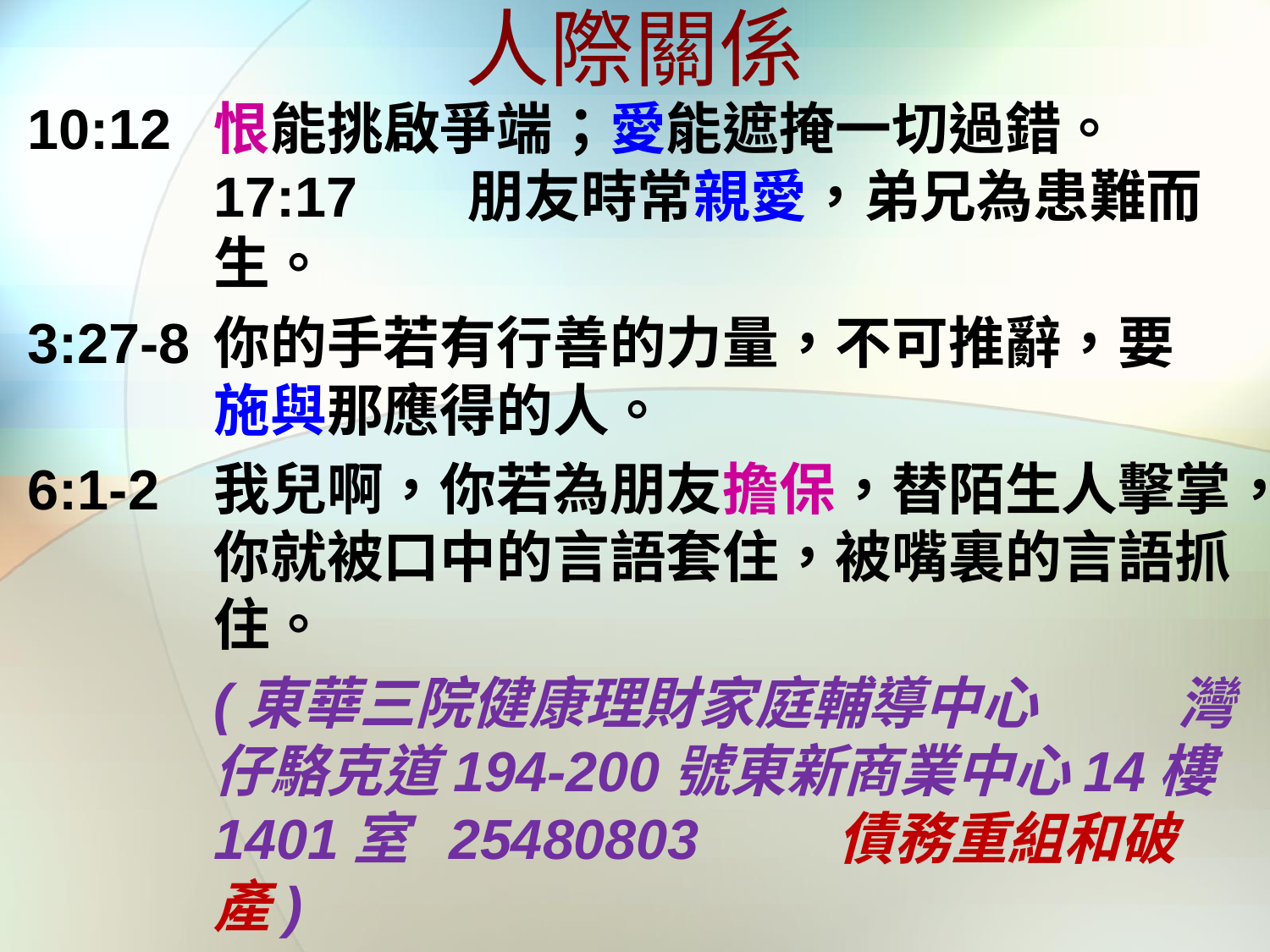

# 人際關係
10:12	恨能挑啟爭端；愛能遮掩一切過錯。 17:17	朋友時常親愛，弟兄為患難而生。
3:27-8	你的手若有行善的力量，不可推辭，要 施與那應得的人。
6:1-2	我兒啊，你若為朋友擔保，替陌生人擊掌，你就被口中的言語套住，被嘴裏的言語抓住。
	(東華三院健康理財家庭輔導中心           灣仔駱克道194-200號東新商業中心14樓1401室  25480803        債務重組和破產)